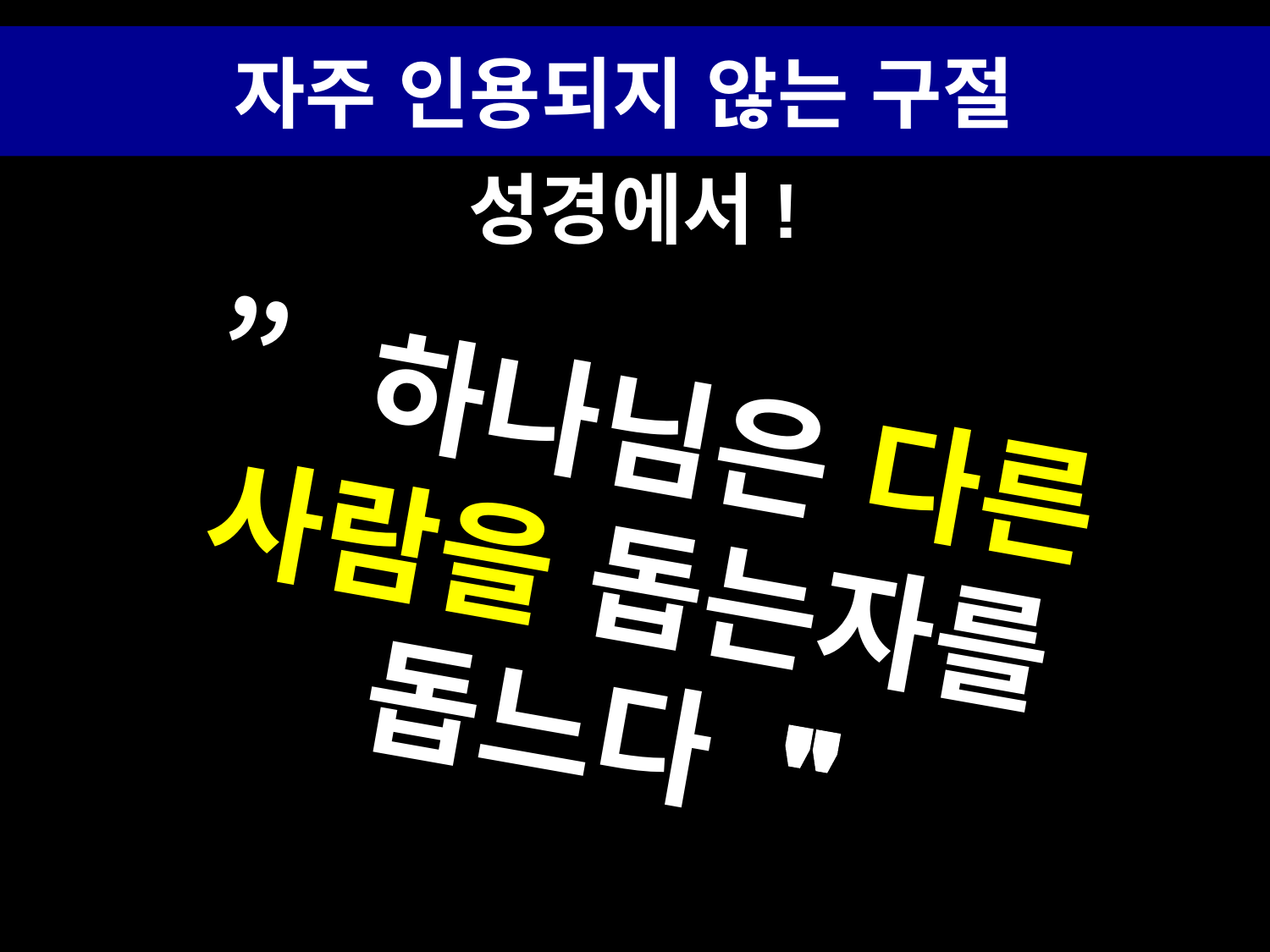

# 자주 인용되지 않는 구절
성경에서!
”하나님은 다른 사람을 돕는자를 돕느다 "